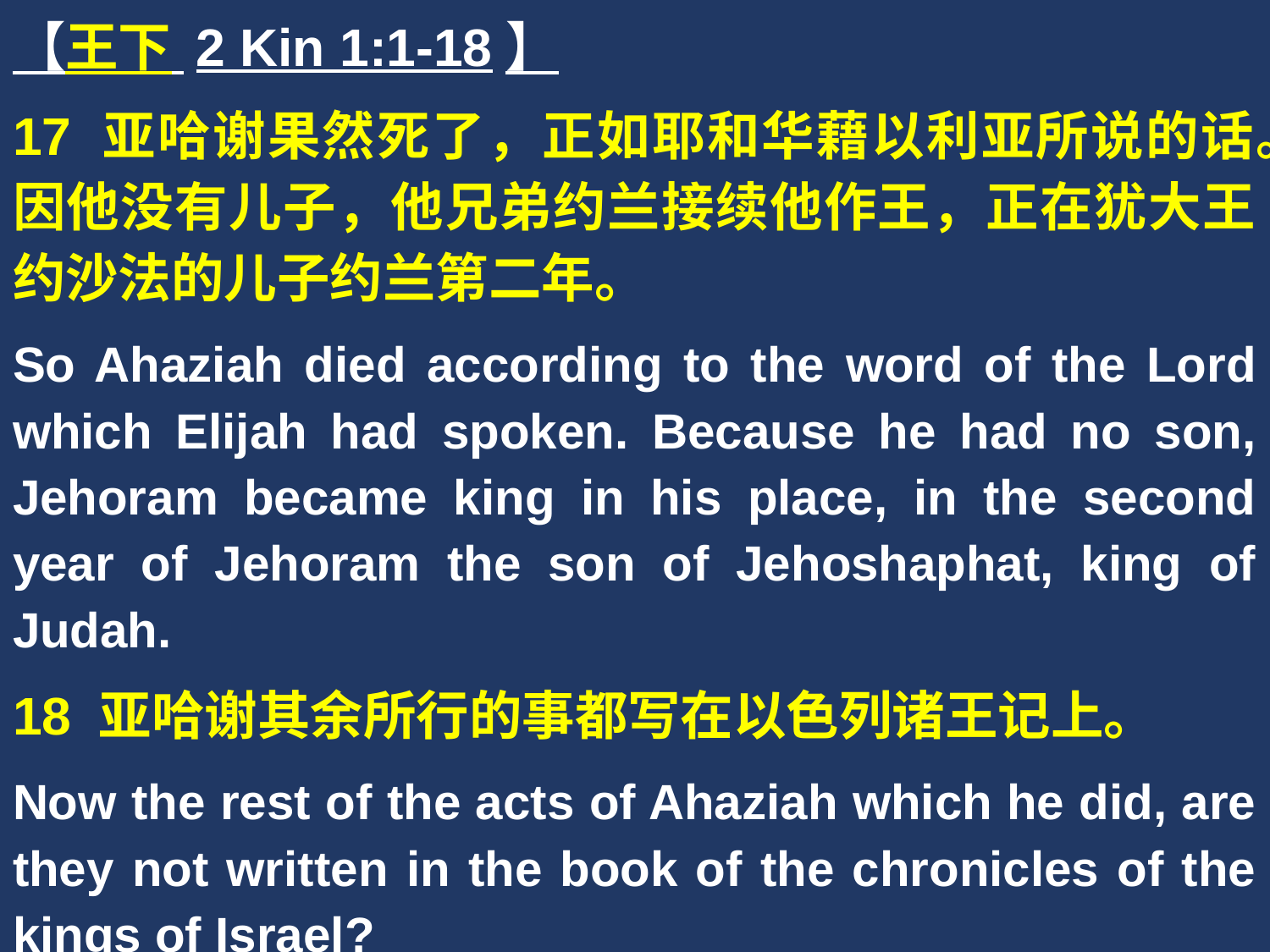

【王下 2 Kin 1:1-18】
17 亚哈谢果然死了，正如耶和华藉以利亚所说的话。因他没有儿子，他兄弟约兰接续他作王，正在犹大王约沙法的儿子约兰第二年。
So Ahaziah died according to the word of the Lord which Elijah had spoken. Because he had no son, Jehoram became king in his place, in the second year of Jehoram the son of Jehoshaphat, king of Judah.
18 亚哈谢其余所行的事都写在以色列诸王记上。
Now the rest of the acts of Ahaziah which he did, are they not written in the book of the chronicles of the kings of Israel?